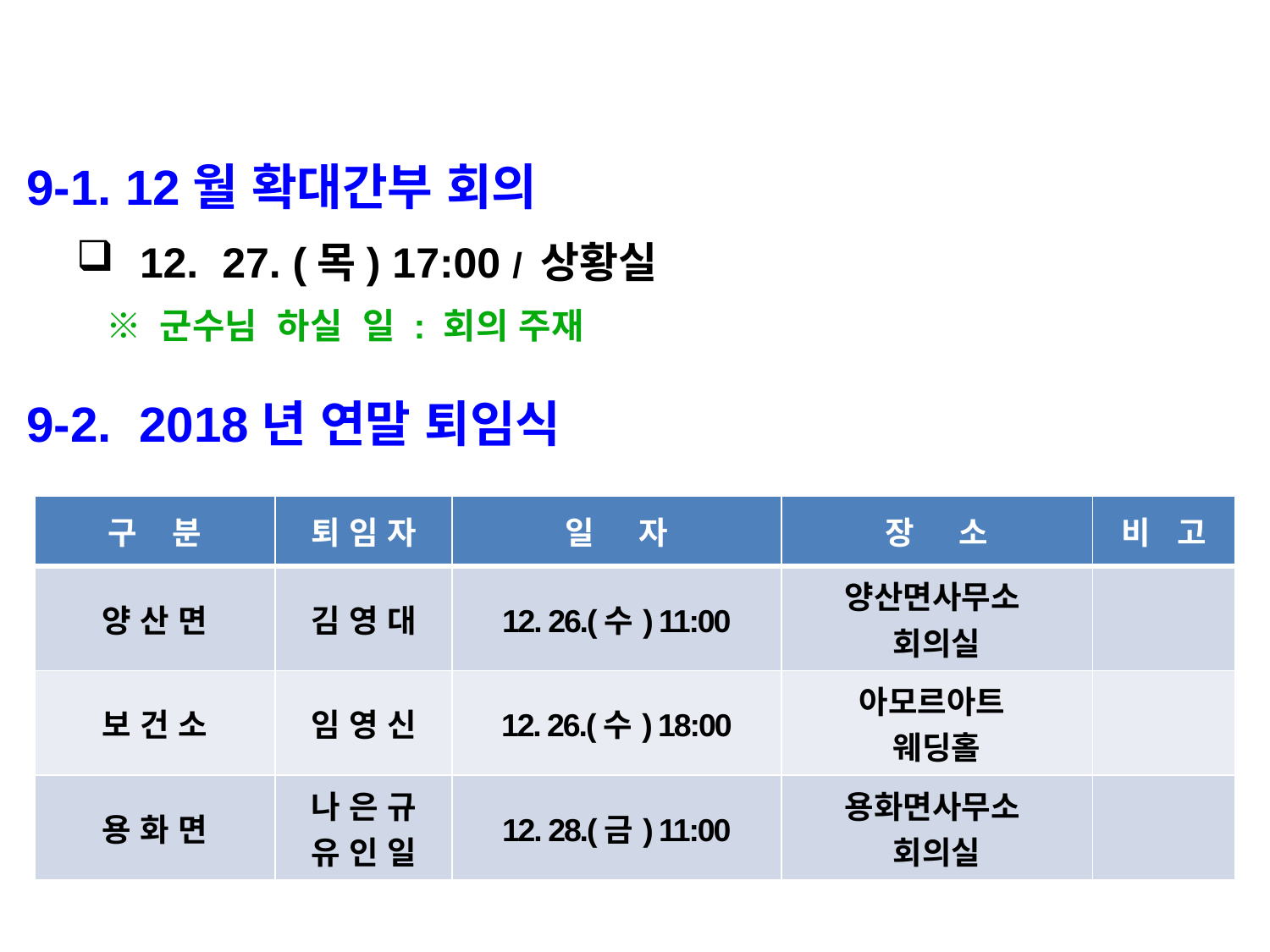

9-1. 12월 확대간부 회의
12.  27. (목) 17:00 / 상황실
   ※ 군수님  하실  일 : 회의 주재
 9-2.  2018년 연말 퇴임식

| 구 분 | 퇴 임 자 | 일 자 | 장 소 | 비 고 |
| --- | --- | --- | --- | --- |
| 양 산 면 | 김 영 대 | 12. 26.(수) 11:00 | 양산면사무소 회의실 |  |
| 보 건 소 | 임 영 신 | 12. 26.(수) 18:00 | 아모르아트 웨딩홀 |  |
| 용 화 면 | 나 은 규 유 인 일 | 12. 28.(금) 11:00 | 용화면사무소 회의실 |  |